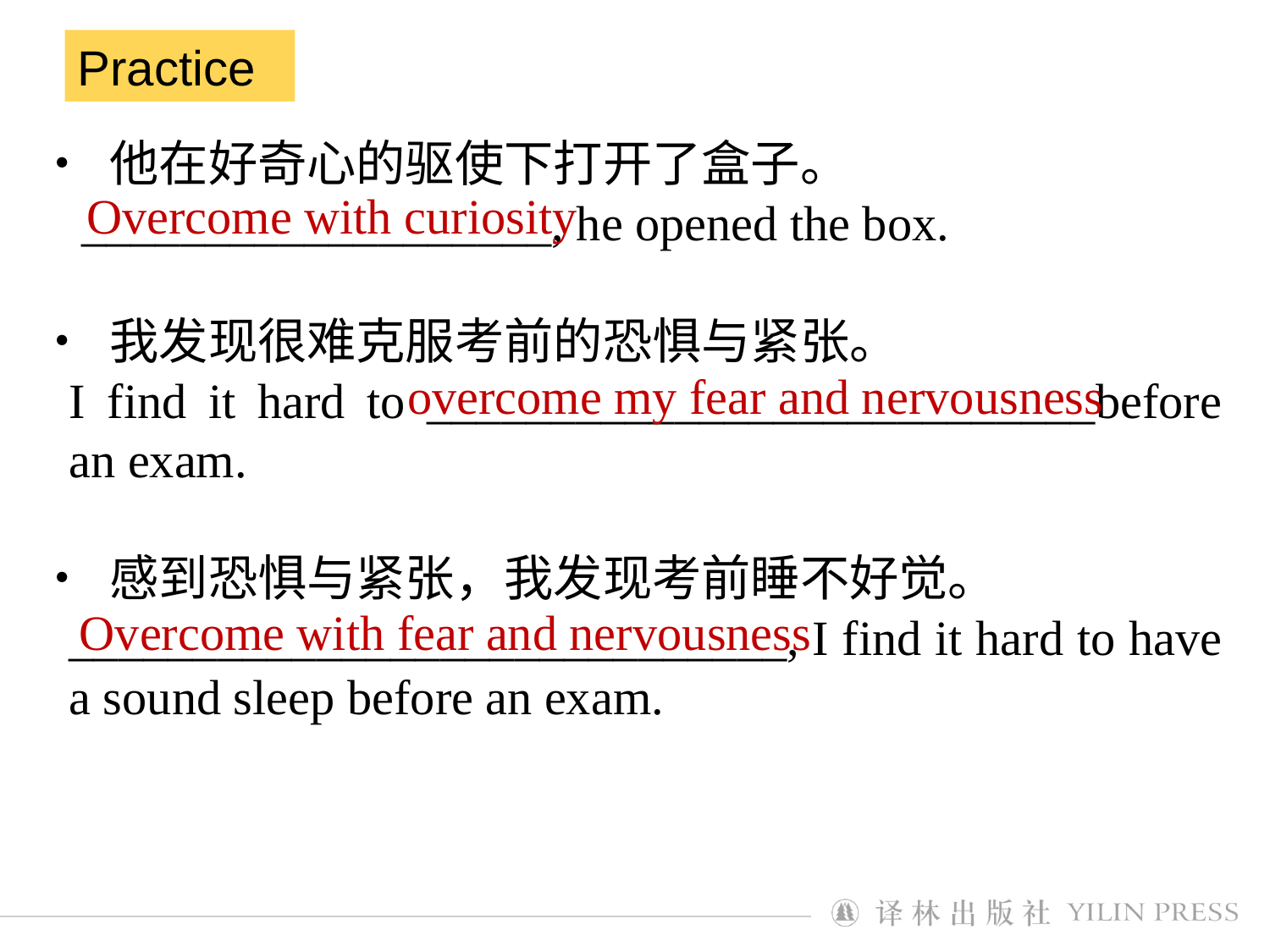

Practice
• 他在好奇心的驱使下打开了盒子。
 ___________________, he opened the box.

• 我发现很难克服考前的恐惧与紧张。
I find it hard to ___________________________before an exam.

• 感到恐惧与紧张，我发现考前睡不好觉。
_____________________________, I find it hard to have a sound sleep before an exam.
   Overcome with curiosity
overcome my fear and nervousness
Overcome with fear and nervousness